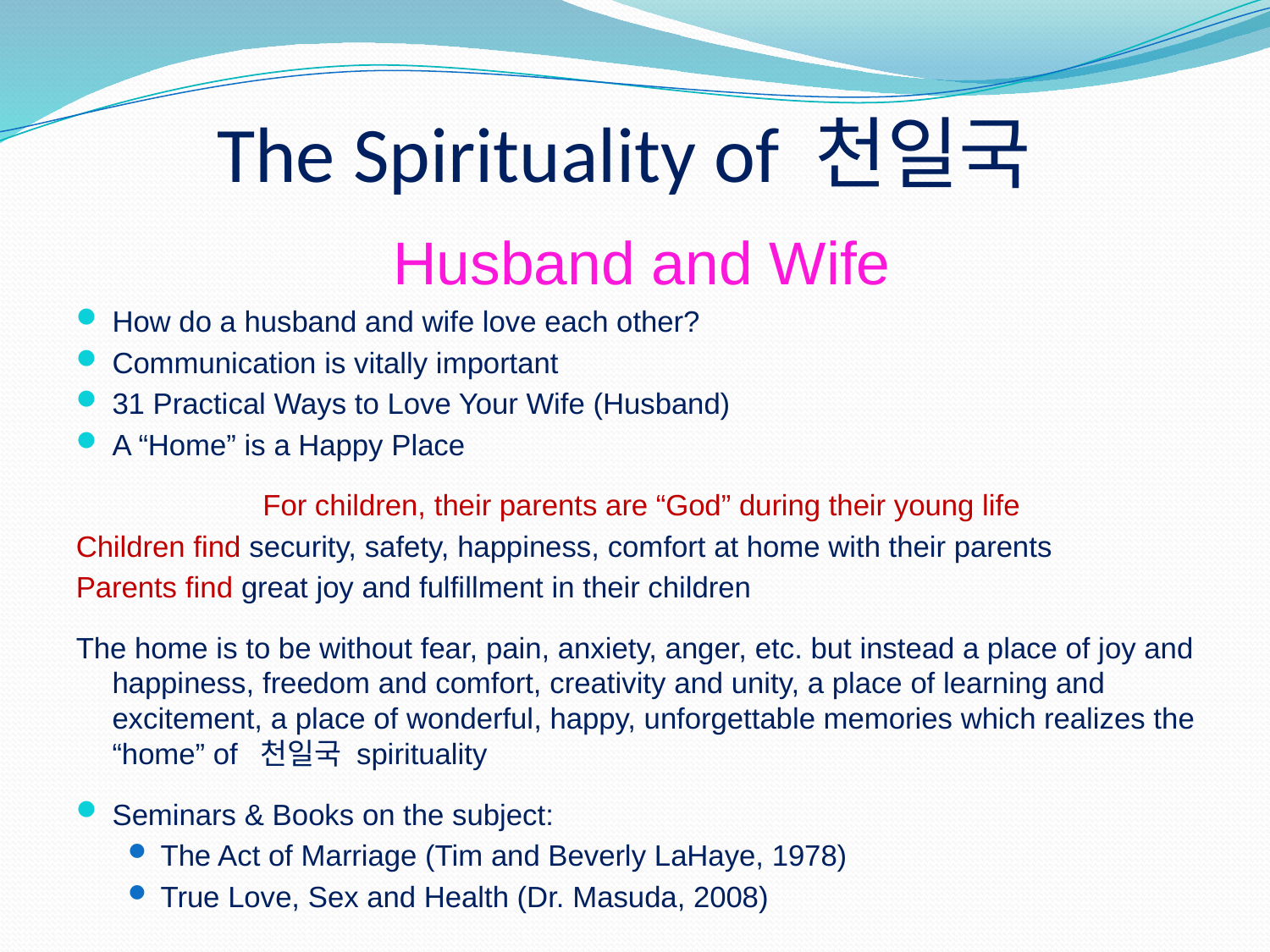

# The Spirituality of 천일국
Husband and Wife
How do a husband and wife love each other?
Communication is vitally important
31 Practical Ways to Love Your Wife (Husband)
A “Home” is a Happy Place

For children, their parents are “God” during their young life
Children find security, safety, happiness, comfort at home with their parents
Parents find great joy and fulfillment in their children

The home is to be without fear, pain, anxiety, anger, etc. but instead a place of joy and happiness, freedom and comfort, creativity and unity, a place of learning and excitement, a place of wonderful, happy, unforgettable memories which realizes the “home” of  천일국 spirituality

Seminars & Books on the subject:
The Act of Marriage (Tim and Beverly LaHaye, 1978)
True Love, Sex and Health (Dr. Masuda, 2008)